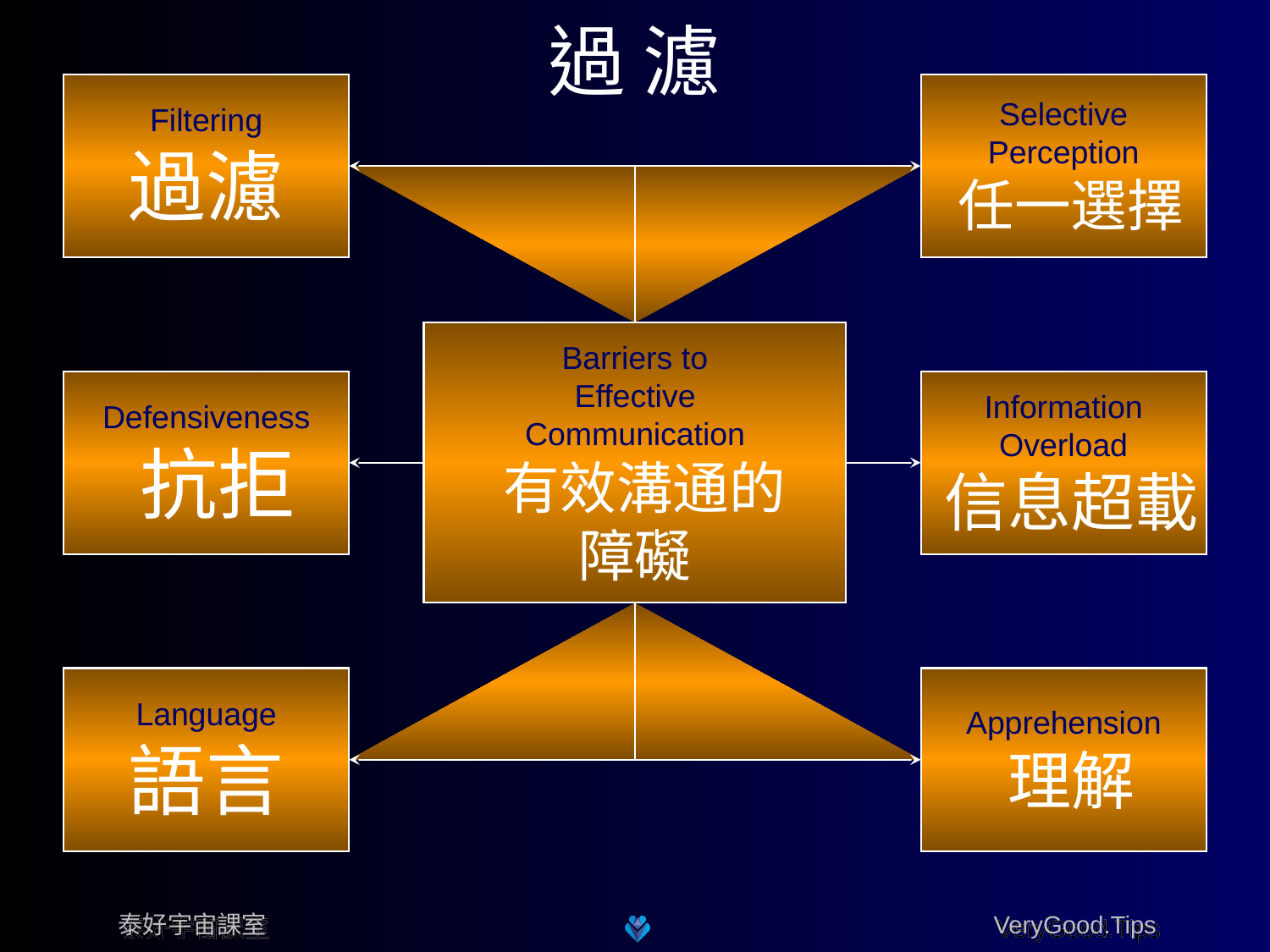

過 濾
Filtering
過濾
Selective
Perception
 任一選擇

Barriers to
Effective
Communication
 有效溝通的
障礙
Defensiveness
 抗拒
Information
Overload
 信息超載

Language
語言
Apprehension
 理解